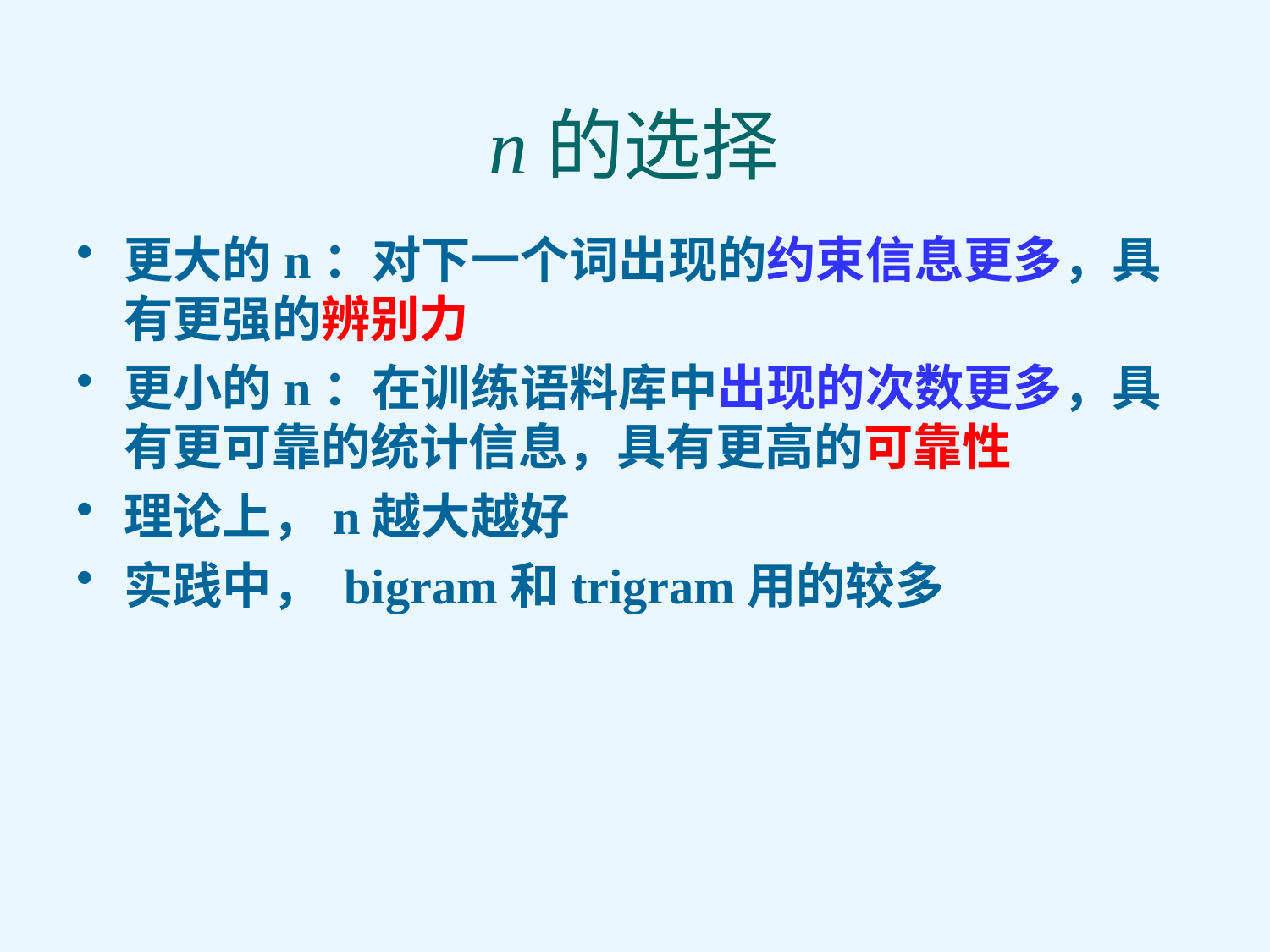

# n的选择
更大的n：对下一个词出现的约束信息更多，具有更强的辨别力
更小的n：在训练语料库中出现的次数更多，具有更可靠的统计信息，具有更高的可靠性
理论上，n越大越好
实践中， bigram和trigram用的较多